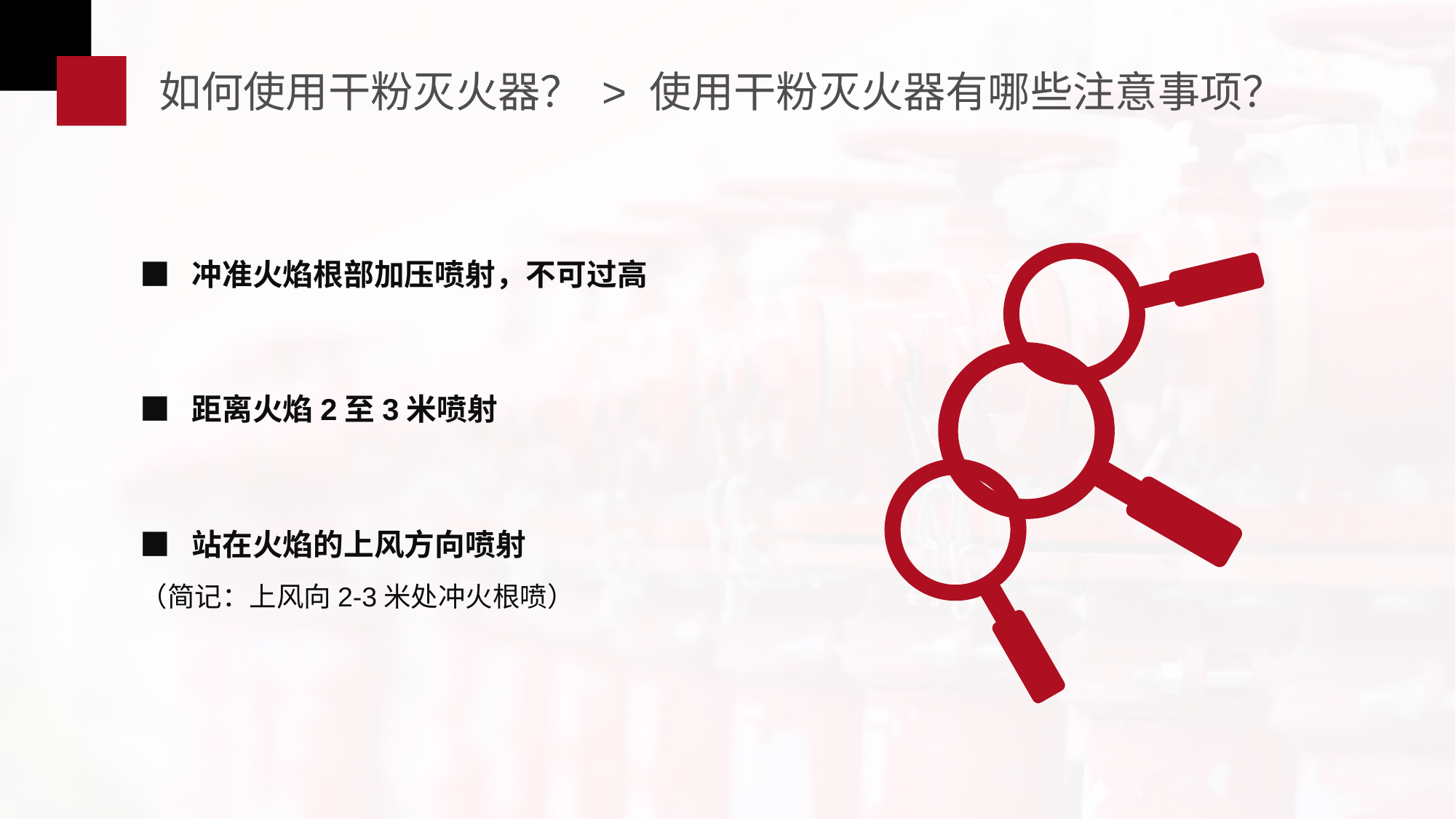

如何使用干粉灭火器？ > 使用干粉灭火器有哪些注意事项？

■  冲准火焰根部加压喷射，不可过高

■  距离火焰2至3米喷射

■  站在火焰的上风方向喷射
（简记：上风向2-3米处冲火根喷）